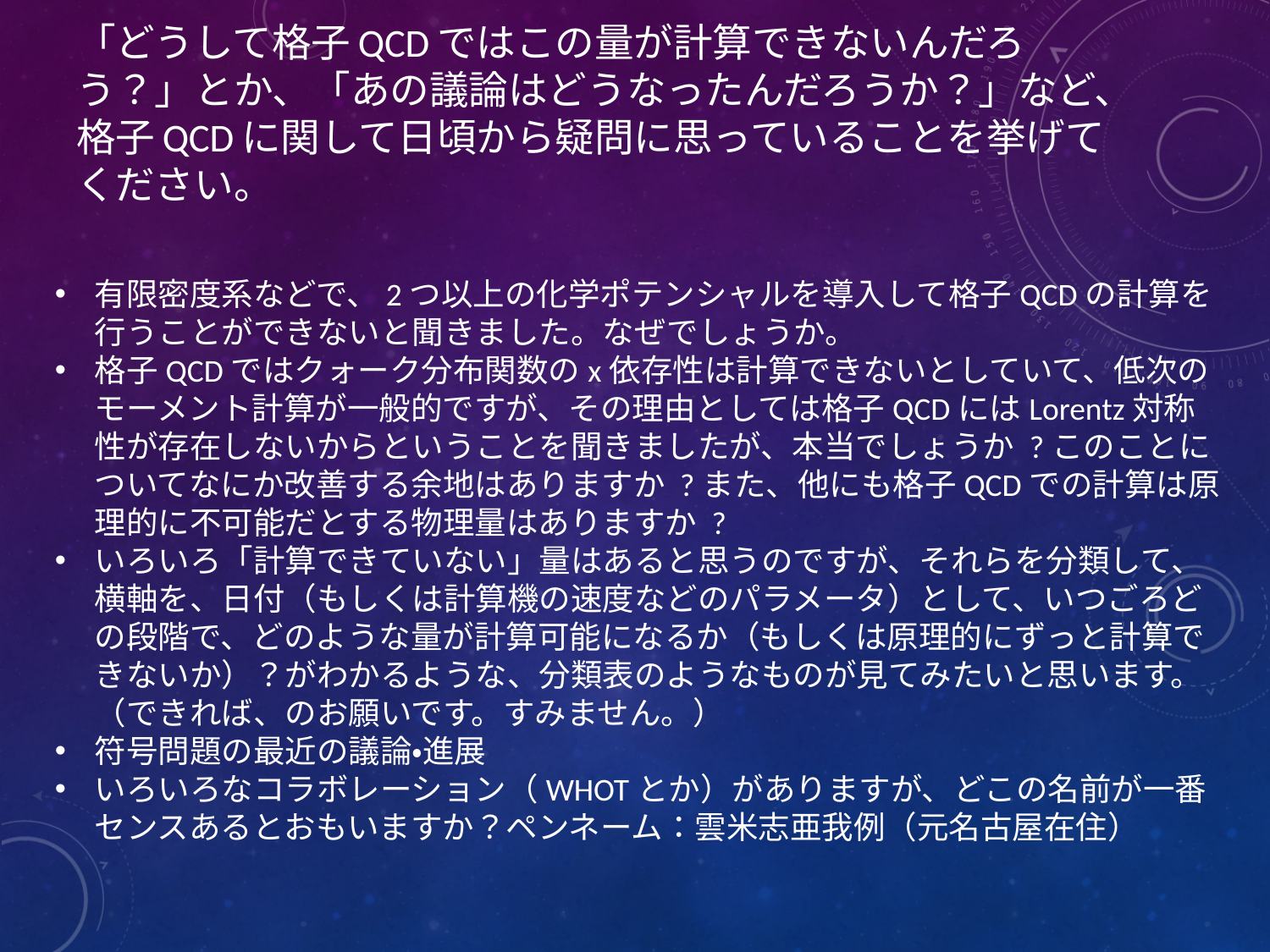

# 「どうして格子QCDではこの量が計算できないんだろう？」とか、「あの議論はどうなったんだろうか？」など、格子QCDに関して日頃から疑問に思っていることを挙げてください。
有限密度系などで、2つ以上の化学ポテンシャルを導入して格子QCDの計算を行うことができないと聞きました。なぜでしょうか。
格子QCDではクォーク分布関数のx依存性は計算できないとしていて、低次のモーメント計算が一般的ですが、その理由としては格子QCDにはLorentz対称性が存在しないからということを聞きましたが、本当でしょうか ?このことについてなにか改善する余地はありますか ?また、他にも格子QCDでの計算は原理的に不可能だとする物理量はありますか ?
いろいろ「計算できていない」量はあると思うのですが、それらを分類して、横軸を、日付（もしくは計算機の速度などのパラメータ）として、いつごろどの段階で、どのような量が計算可能になるか（もしくは原理的にずっと計算できないか）？がわかるような、分類表のようなものが見てみたいと思います。（できれば、のお願いです。すみません。）
符号問題の最近の議論・進展
いろいろなコラボレーション（WHOTとか）がありますが、どこの名前が一番センスあるとおもいますか？ペンネーム：雲米志亜我例（元名古屋在住）